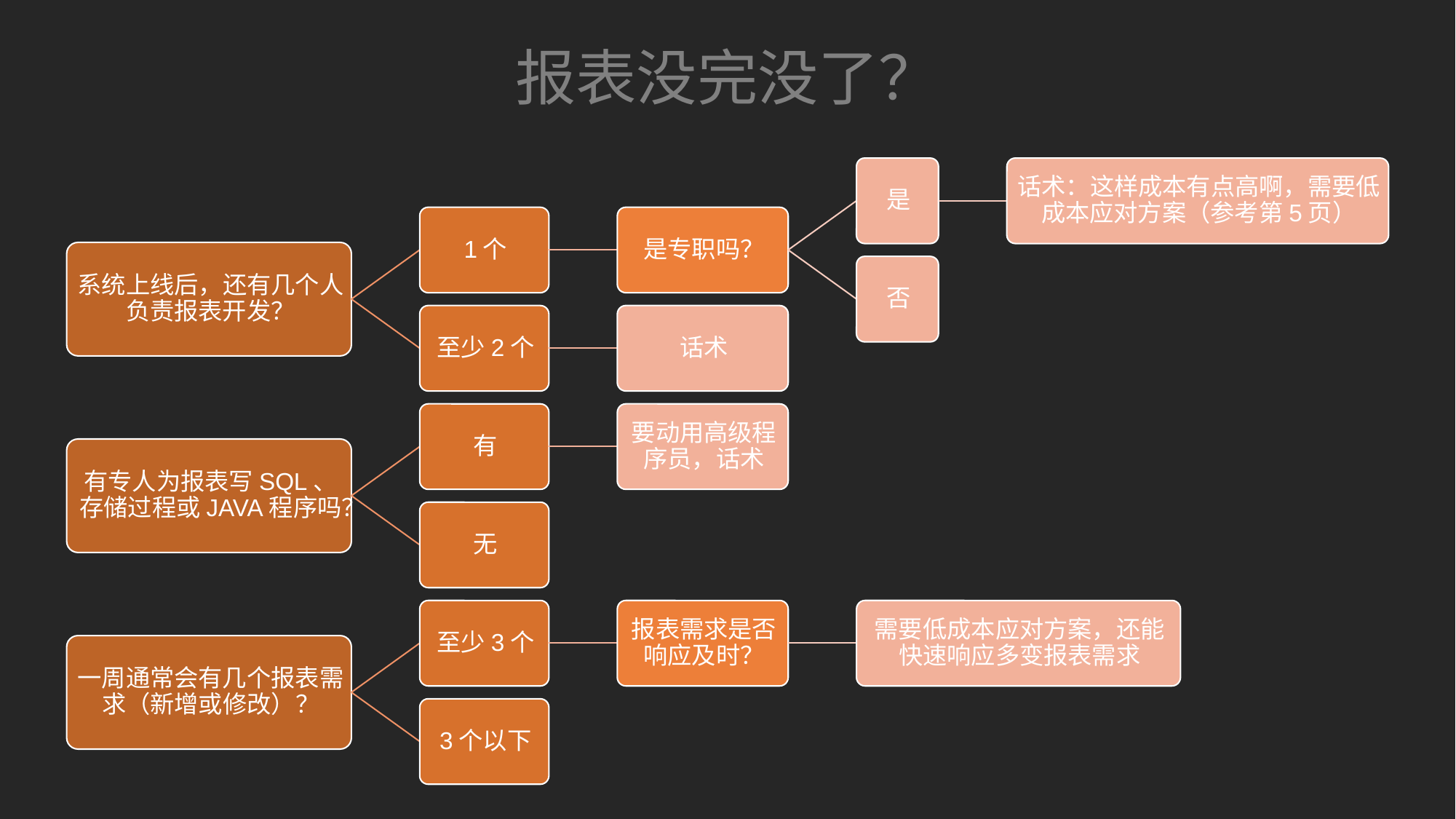

报表没完没了？
系统上线后，还有几个人负责报表开发？

1个

是专职吗？

是

话术：这样成本有点高啊，需要低成本应对方案（参考第5页）

否

至少2个

话术
有专人为报表写SQL、存储过程或JAVA程序吗？

有

要动用高级程序员，话术

无
一周通常会有几个报表需求（新增或修改）？

至少3个

报表需求是否响应及时？

需要低成本应对方案，还能快速响应多变报表需求

3个以下